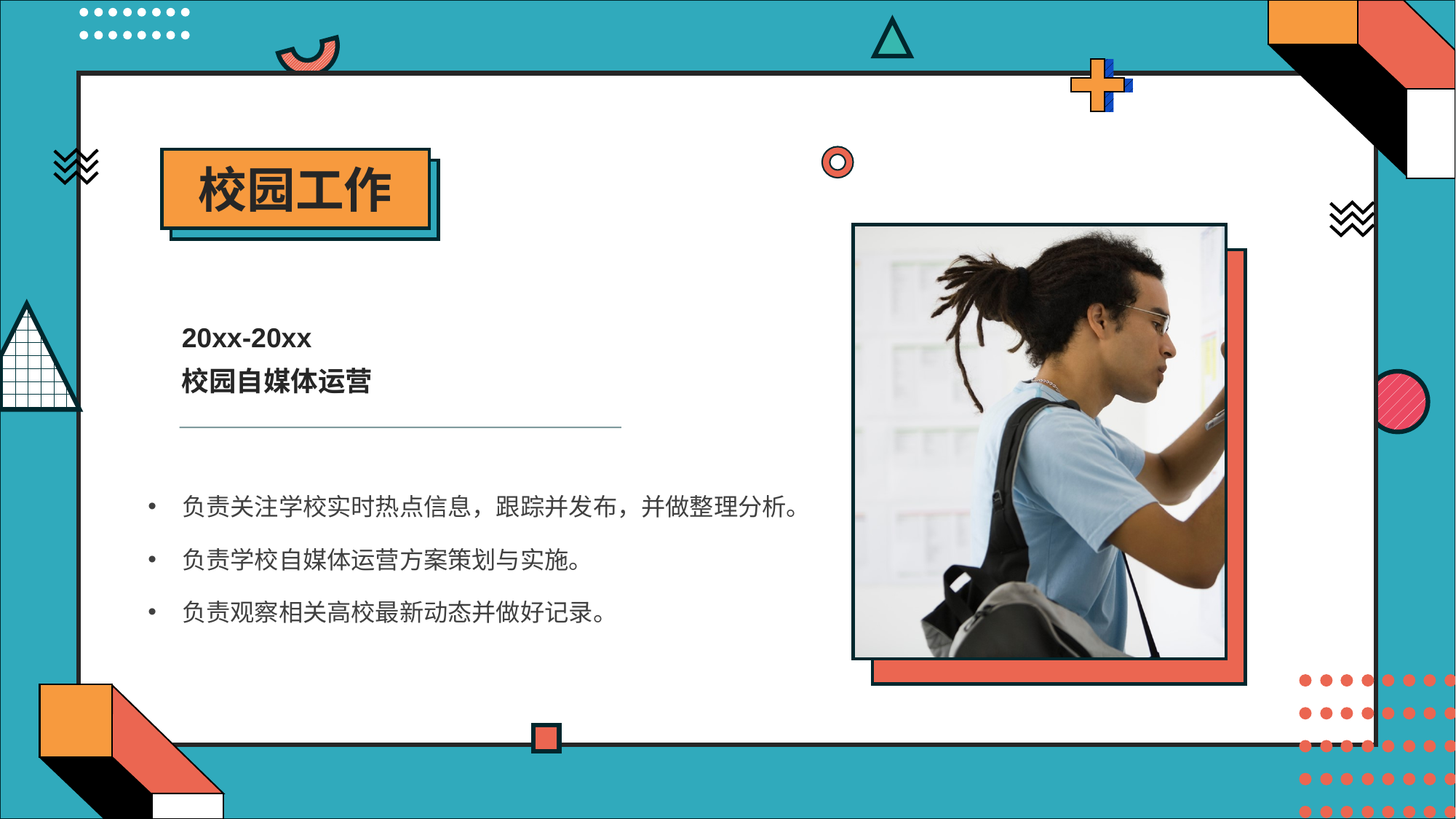

校园工作

20xx-20xx
校园自媒体运营
负责关注学校实时热点信息，跟踪并发布，并做整理分析。
负责学校自媒体运营方案策划与实施。
负责观察相关高校最新动态并做好记录。